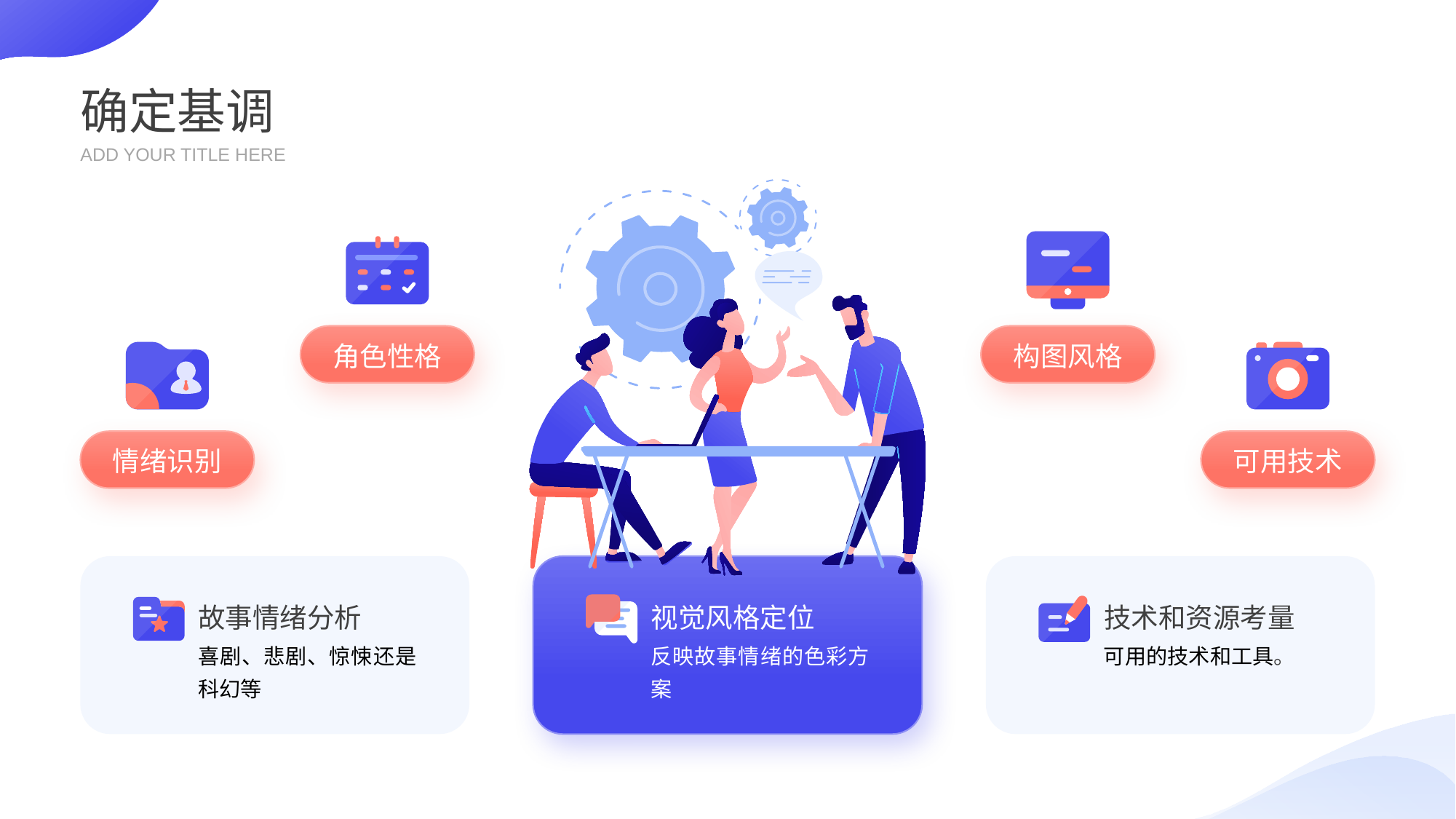

确定基调
ADD YOUR TITLE HERE

角色性格

构图风格

情绪识别

可用技术

故事情绪分析
喜剧、悲剧、惊悚还是科幻等

视觉风格定位
技术和资源考量
反映故事情绪的色彩方案
可用的技术和工具。